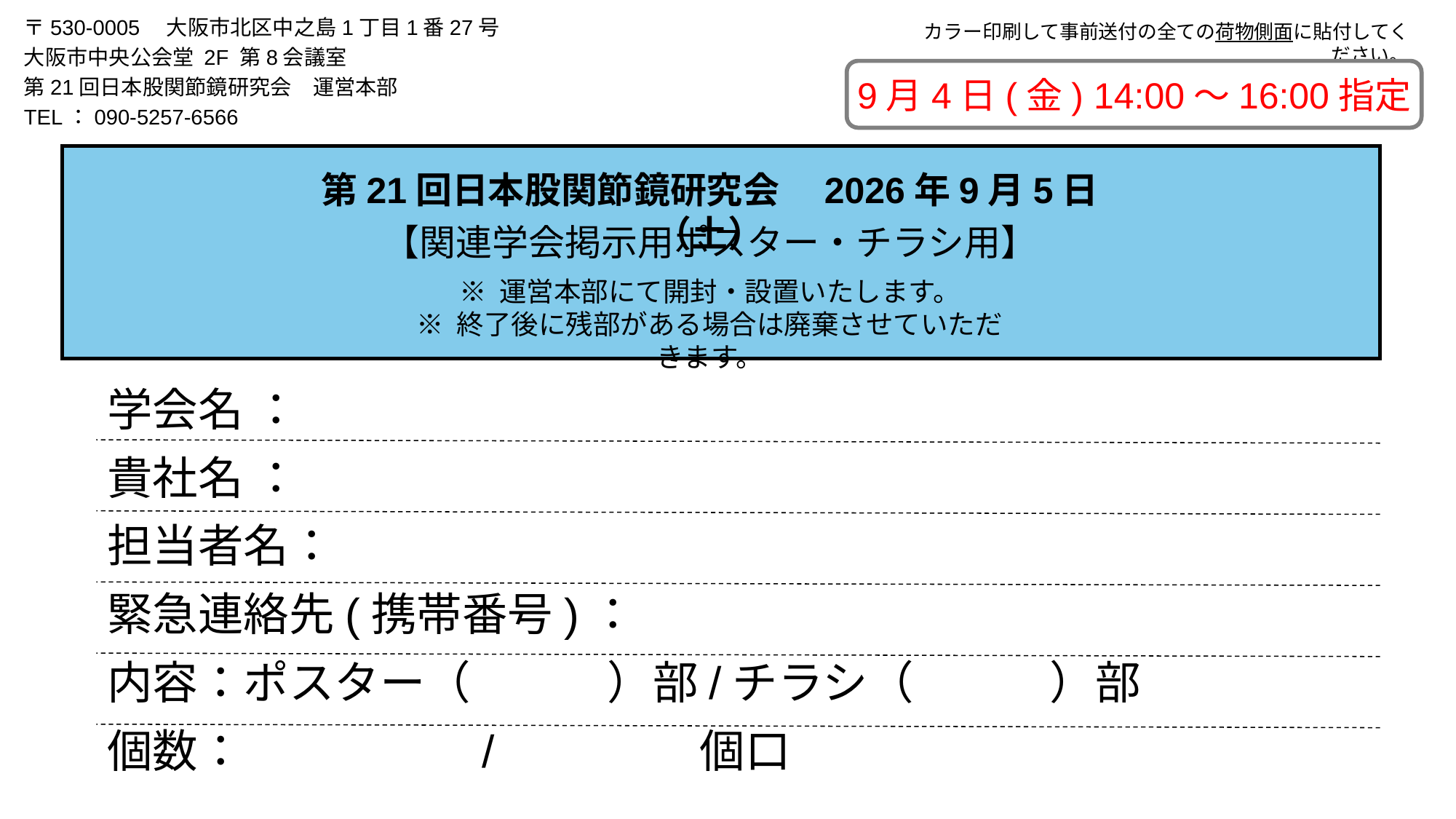

〒530-0005　大阪市北区中之島1丁目1番27号
大阪市中央公会堂 2F 第8会議室
第21回日本股関節鏡研究会　運営本部
TEL：090-5257-6566
カラー印刷して事前送付の全ての荷物側面に貼付してください。
9月4日(金) 14:00～16:00指定
第21回日本股関節鏡研究会　2026年9月5日（土）

【関連学会掲示用ポスター・チラシ用】
※ 運営本部にて開封・設置いたします。
※ 終了後に残部がある場合は廃棄させていただきます。
学会名 ：
貴社名 ：
担当者名：
緊急連絡先(携帯番号)：
内容：ポスター（　　　）部/チラシ（　　　）部
個数：　　　　　/ 　　　　個口